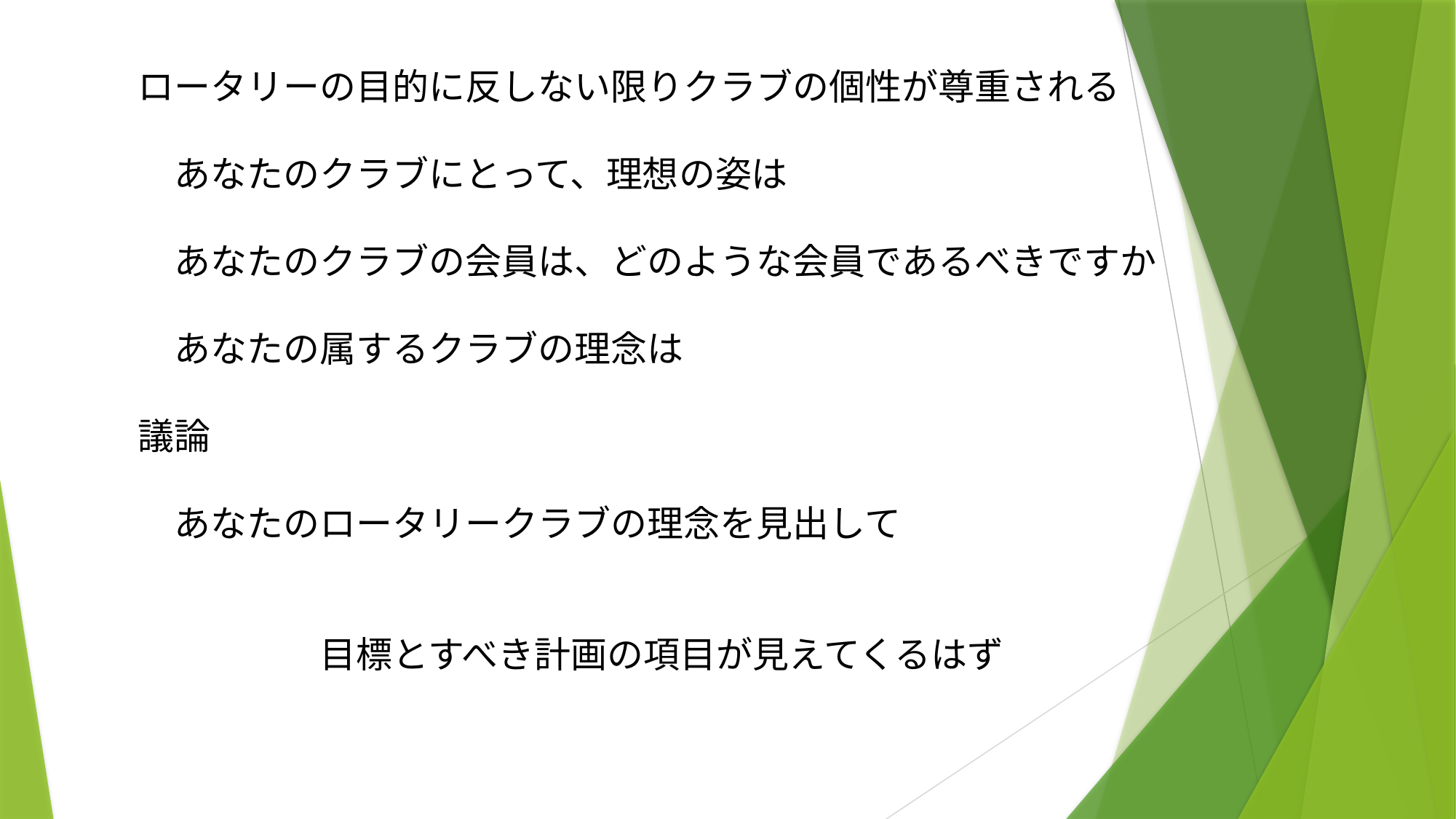

ロータリーの目的に反しない限りクラブの個性が尊重される

　あなたのクラブにとって、理想の姿は

　あなたのクラブの会員は、どのような会員であるべきですか

　あなたの属するクラブの理念は

議論

　あなたのロータリークラブの理念を見出して

　　　　　目標とすべき計画の項目が見えてくるはず